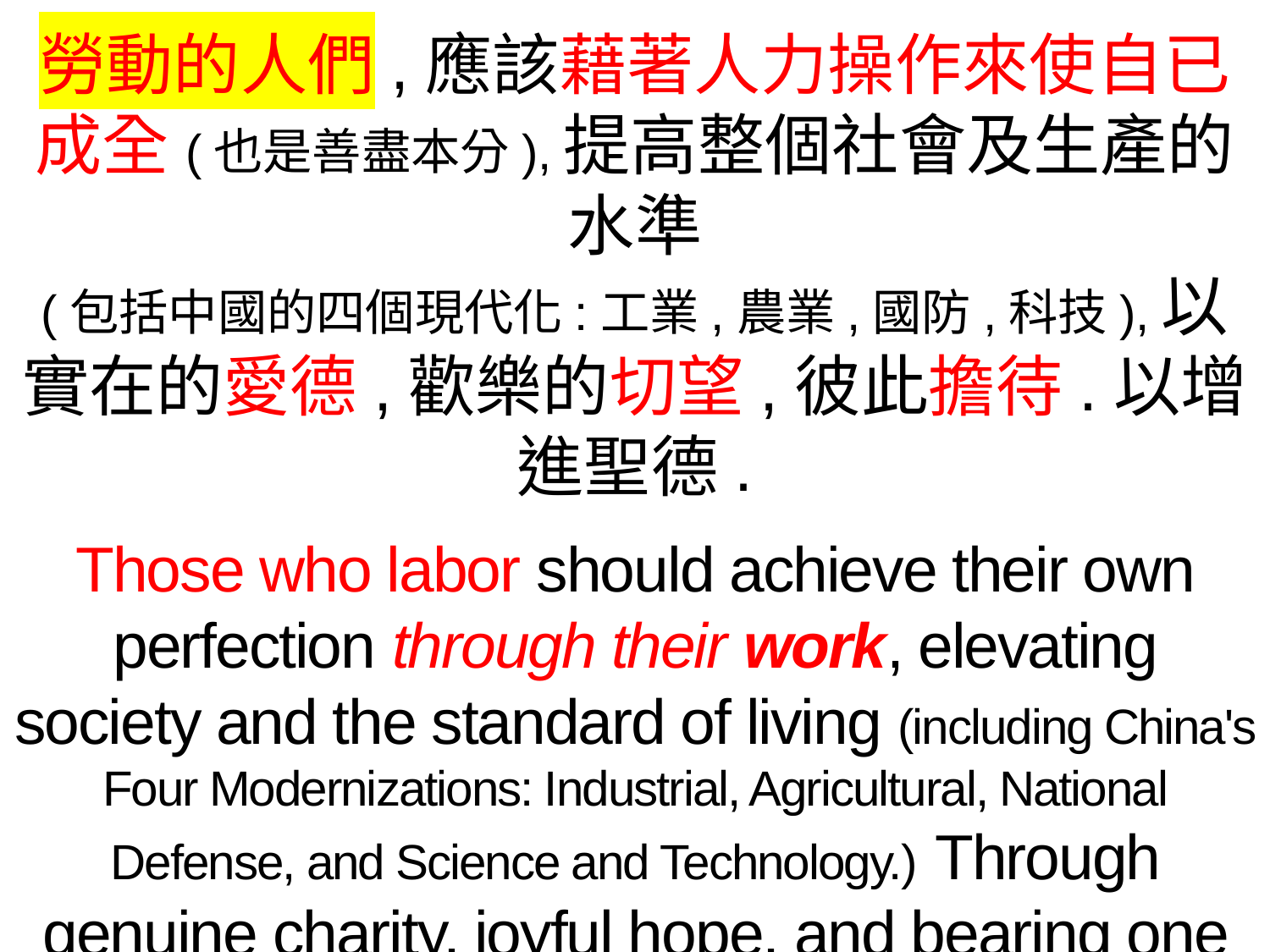

勞動的人們,應該藉著人力操作來使自已成全(也是善盡本分),提高整個社會及生產的水準
(包括中國的四個現代化:工業,農業,國防,科技),以實在的愛德,歡樂的切望,彼此擔待.以增進聖德.
Those who labor should achieve their own perfection through their work, elevating society and the standard of living (including China's Four Modernizations: Industrial, Agricultural, National Defense, and Science and Technology.) Through genuine charity, joyful hope, and bearing one another's burdens, they advance in holiness.